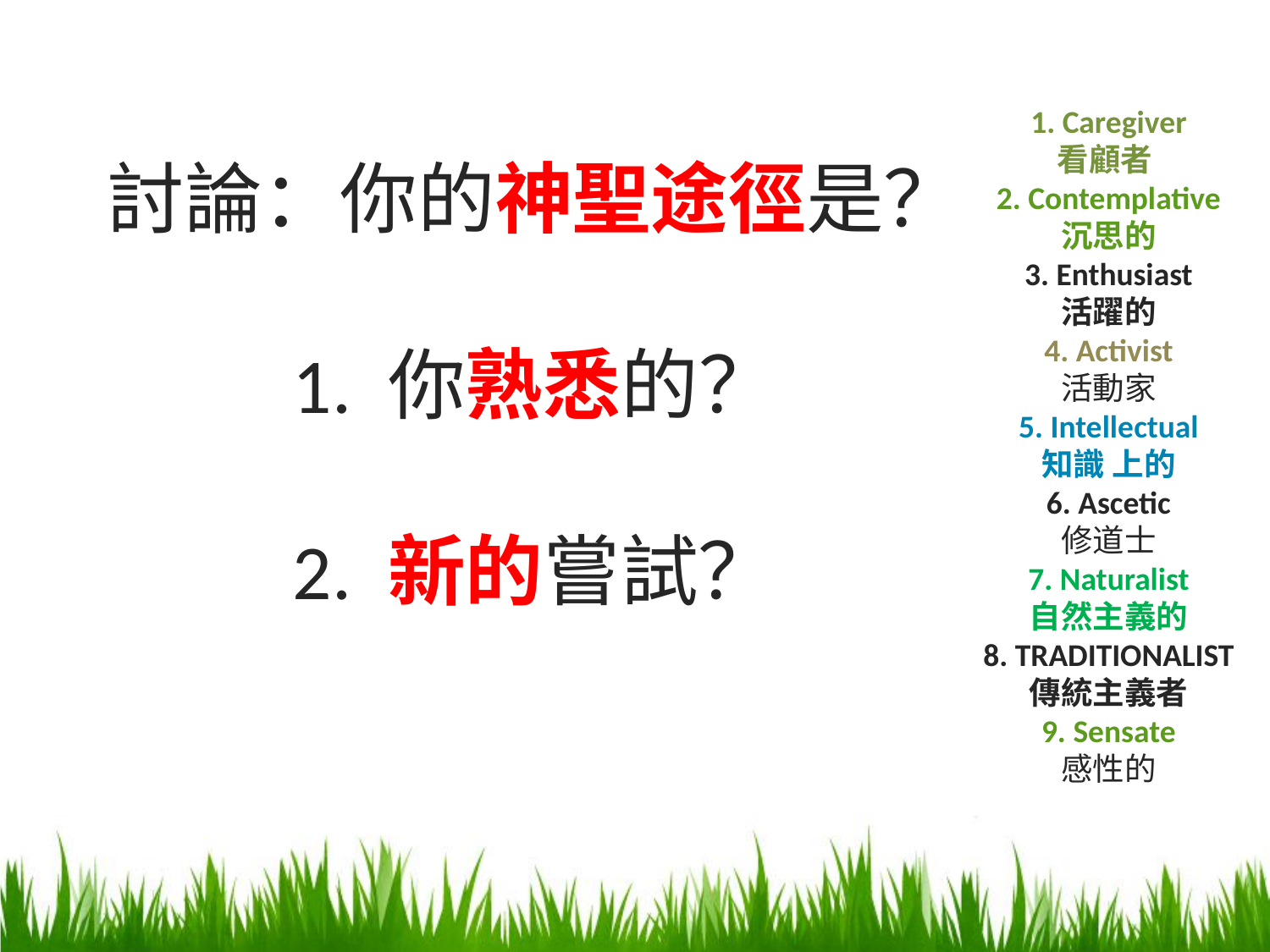

1. Caregiver
看顧者
2. Contemplative
沉思的
3. Enthusiast
活躍的
4. Activist
活動家
5. Intellectual
知識 上的
6. Ascetic
修道士
7. Naturalist
自然主義的
8. TRADITIONALIST
傳統主義者
9. Sensate
感性的

討論：你的神聖途徑是？
1. 你熟悉的？
2. 新的嘗試？